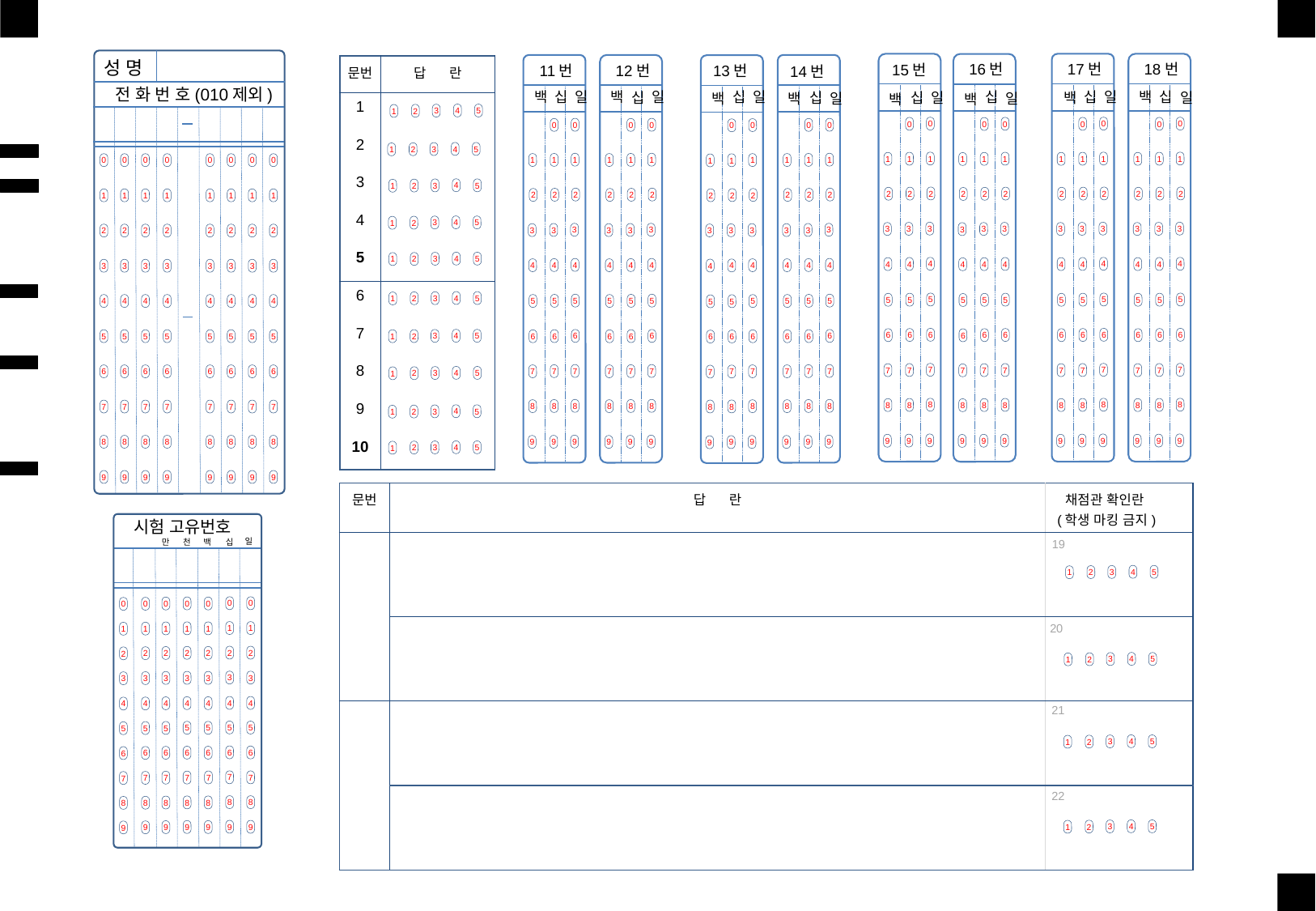

성 명

15번
0
0
1
1
1
2
2
2
3
3
3
4
4
4
5
5
5
6
6
6
7
7
7
8
8
8
9
9
9

17번
0
0
1
1
1
2
2
2
3
3
3
4
4
4
5
5
5
6
6
6
7
7
7
8
8
8
9
9
9

18번
0
0
1
1
1
2
2
2
3
3
3
4
4
4
5
5
5
6
6
6
7
7
7
8
8
8
9
9
9

16번
0
0
1
1
1
2
2
2
3
3
3
4
4
4
5
5
5
6
6
6
7
7
7
8
8
8
9
9
9

11번
0
0
1
1
1
2
2
2
3
3
3
4
4
4
5
5
5
6
6
6
7
7
7
8
8
8
9
9
9

12번
0
0
1
1
1
2
2
2
3
3
3
4
4
4
5
5
5
6
6
6
7
7
7
8
8
8
9
9
9

14번
0
0
1
1
1
2
2
2
3
3
3
4
4
4
5
5
5
6
6
6
7
7
7
8
8
8
9
9
9

13번
0
0
1
1
1
2
2
2
3
3
3
4
4
4
5
5
5
6
6
6
7
7
7
8
8
8
9
9
9
| 문번 | 답 란 |
| --- | --- |
| 1 |  |
| 2 |  |
| 3 |  |
| 4 |  |
| 5 |  |
| 6 |  |
| 7 |  |
| 8 |  |
| 9 |  |
| 10 |  |
전 화 번 호(010제외)
백
십
일
백
십
일
일
십
백
백
일
십
십
일
백
십
일
백
십
백
일
십
일
백
4
5
3
2
1
4
5
3
2
1

0
1
2
3
4
5
6
7
8
9
0
1
2
3
4
5
6
7
8
9
0
1
2
3
4
5
6
7
8
9
0
1
2
3
4
5
6
7
8
9
0
1
2
3
4
5
6
7
8
9
0
1
2
3
4
5
6
7
8
9
0
1
2
3
4
5
6
7
8
9
0
1
2
3
4
5
6
7
8
9
4
5
3
2
1

4
5
3
2
1
4
5
3
2
1

4
5
3
2
1
4
5
3
2
1

4
5
3
2
1
4
5
3
2
1
4
5
3
2
1

| 문번 | 답 란 | 채점관 확인란 (학생 마킹 금지) |
| --- | --- | --- |
|  |  |  |
|  |  |  |
|  |  |  |
|  |  |  |
시험 고유번호

일
19
만
천
십
백
4
5
3
2
1
0
0
0
0
0
0
0
20
1
1
1
1
1
1
1
2
2
2
2
2
2
2
4
5
3
2
1
3
3
3
3
3
3
3
4
4
4
4
4
4
4
21
5
5
5
5
5
5
5
4
5
3
2
1
6
6
6
6
6
6
6
7
7
7
7
7
7
7
22
8
8
8
8
8
8
8
4
5
3
2
1
9
9
9
9
9
9
9